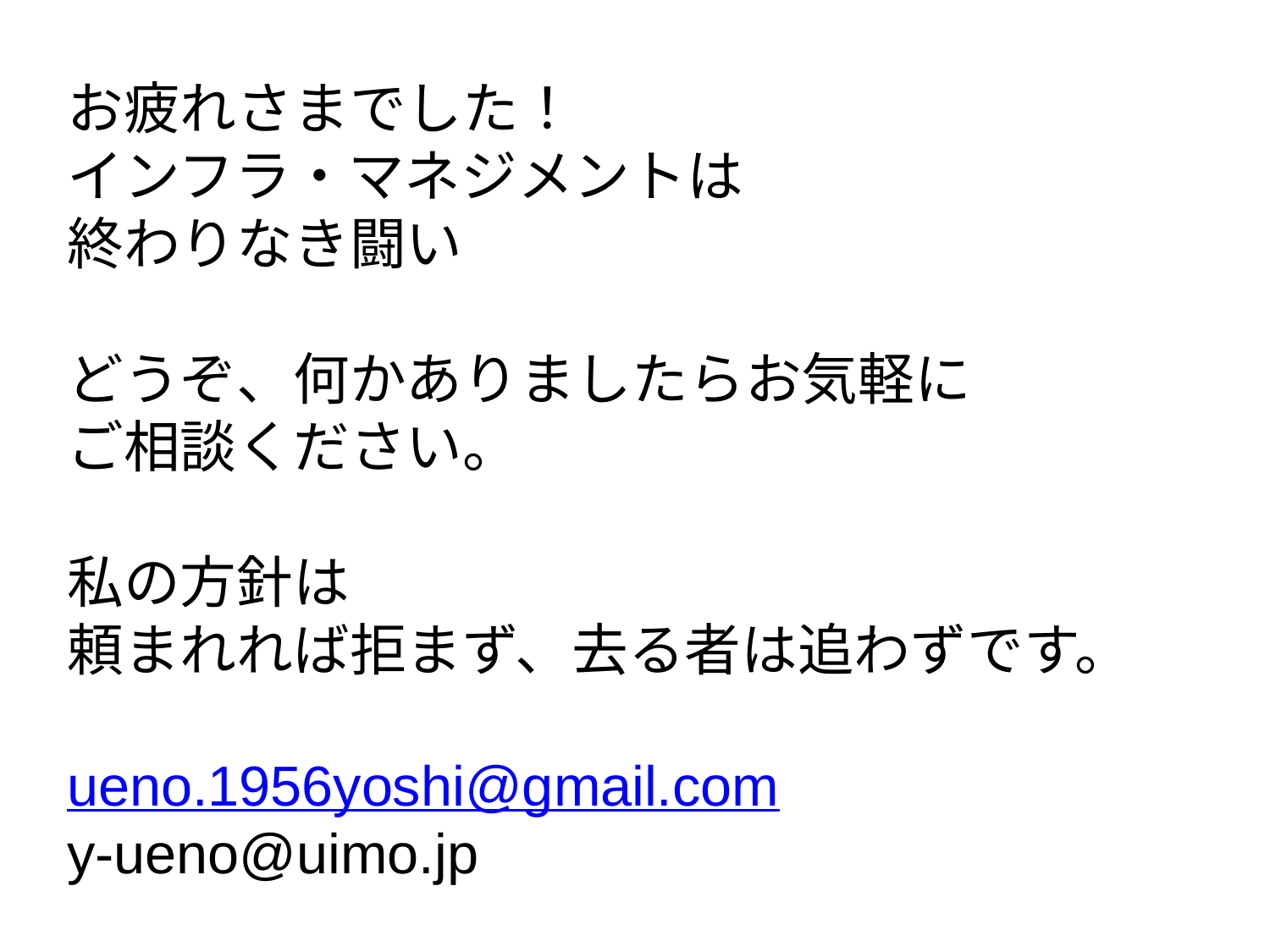

お疲れさまでした！
インフラ・マネジメントは
終わりなき闘い

どうぞ、何かありましたらお気軽に
ご相談ください。

私の方針は
頼まれれば拒まず、去る者は追わずです。

ueno.1956yoshi@gmail.com
y-ueno@uimo.jp